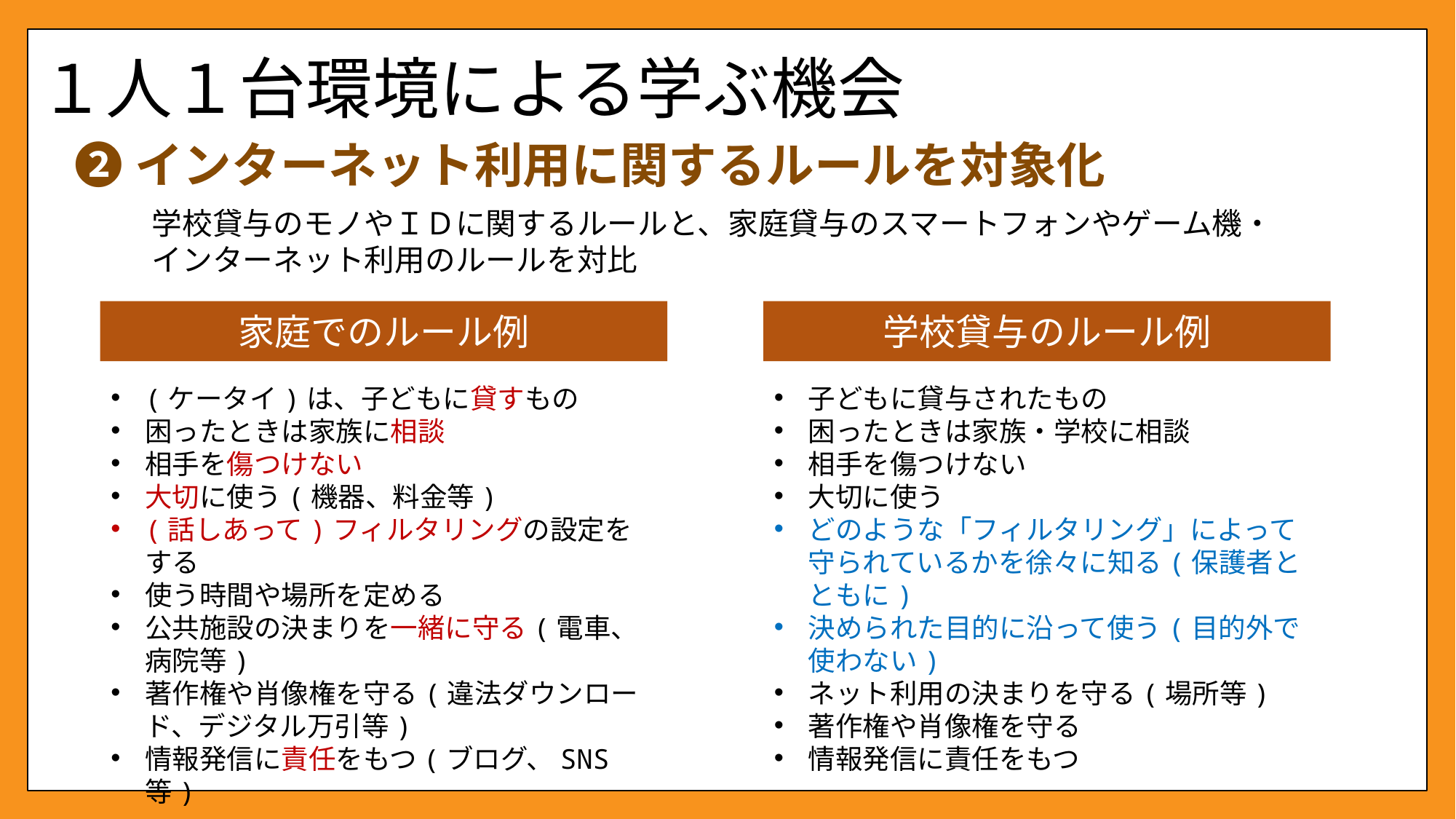

# １人１台環境による学ぶ機会
❷インターネット利用に関するルールを対象化
学校貸与のモノやＩＤに関するルールと、家庭貸与のスマートフォンやゲーム機・インターネット利用のルールを対比
家庭でのルール例
(ケータイ)は、子どもに貸すもの
困ったときは家族に相談
相手を傷つけない
大切に使う(機器、料金等)
(話しあって)フィルタリングの設定をする
使う時間や場所を定める
公共施設の決まりを一緒に守る(電車、病院等)
著作権や肖像権を守る(違法ダウンロード、デジタル万引等)
情報発信に責任をもつ(ブログ、SNS等)
学校貸与のルール例
子どもに貸与されたもの
困ったときは家族・学校に相談
相手を傷つけない
大切に使う
どのような「フィルタリング」によって守られているかを徐々に知る(保護者とともに)
決められた目的に沿って使う(目的外で使わない)
ネット利用の決まりを守る(場所等)
著作権や肖像権を守る
情報発信に責任をもつ